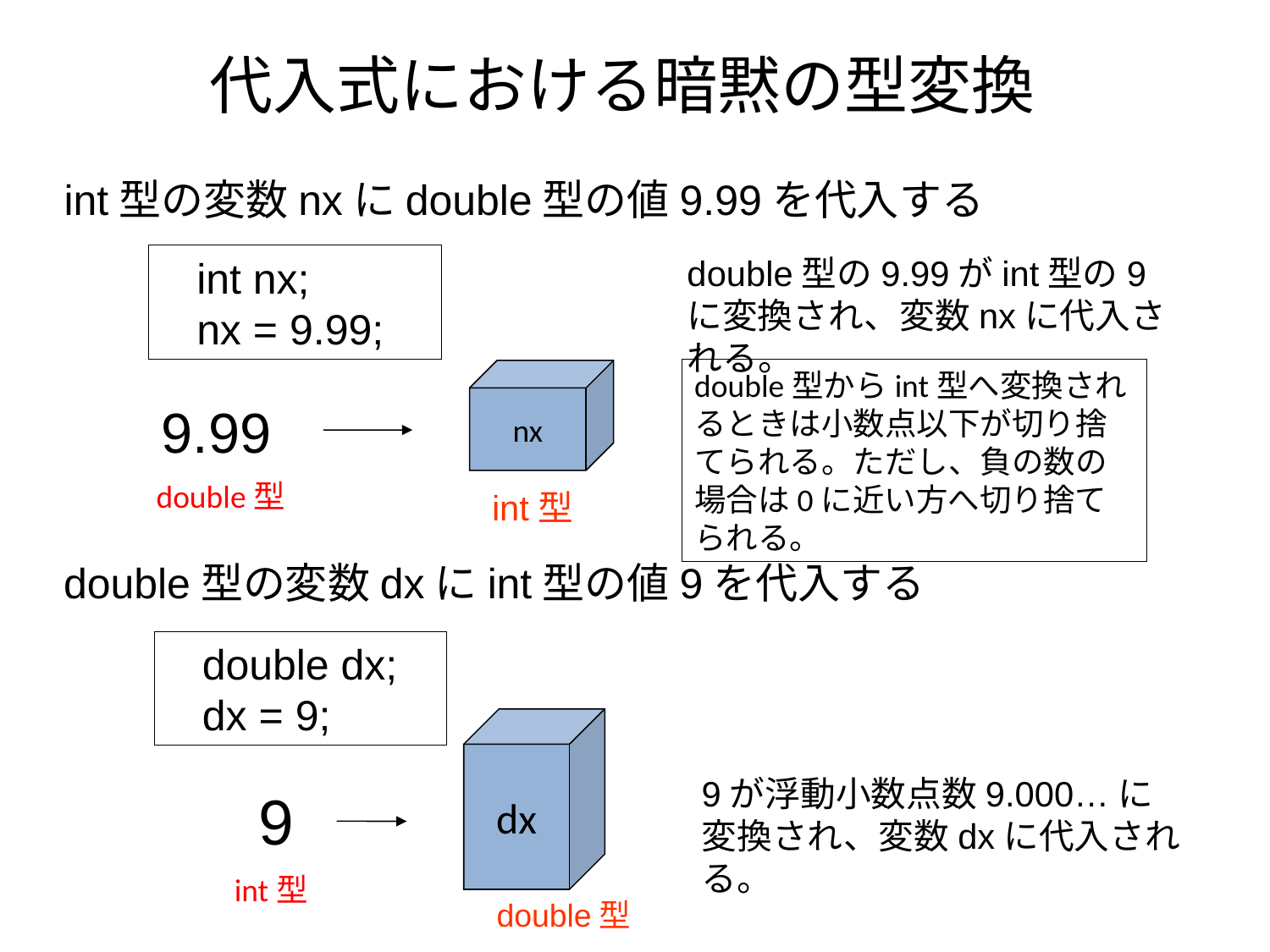

# 代入式における暗黙の型変換
 int型の変数nxにdouble型の値9.99を代入する
   int nx;
   nx = 9.99;
double型の9.99がint型の9に変換され、変数nxに代入される。
double型からint型へ変換されるときは小数点以下が切り捨てられる。ただし、負の数の場合は0に近い方へ切り捨てられる。
nx
int型
9.99

double型
double型の変数dxにint型の値9を代入する
   double dx;
   dx = 9;
dx
double型
9が浮動小数点数9.000…に変換され、変数dxに代入される。
9

int型